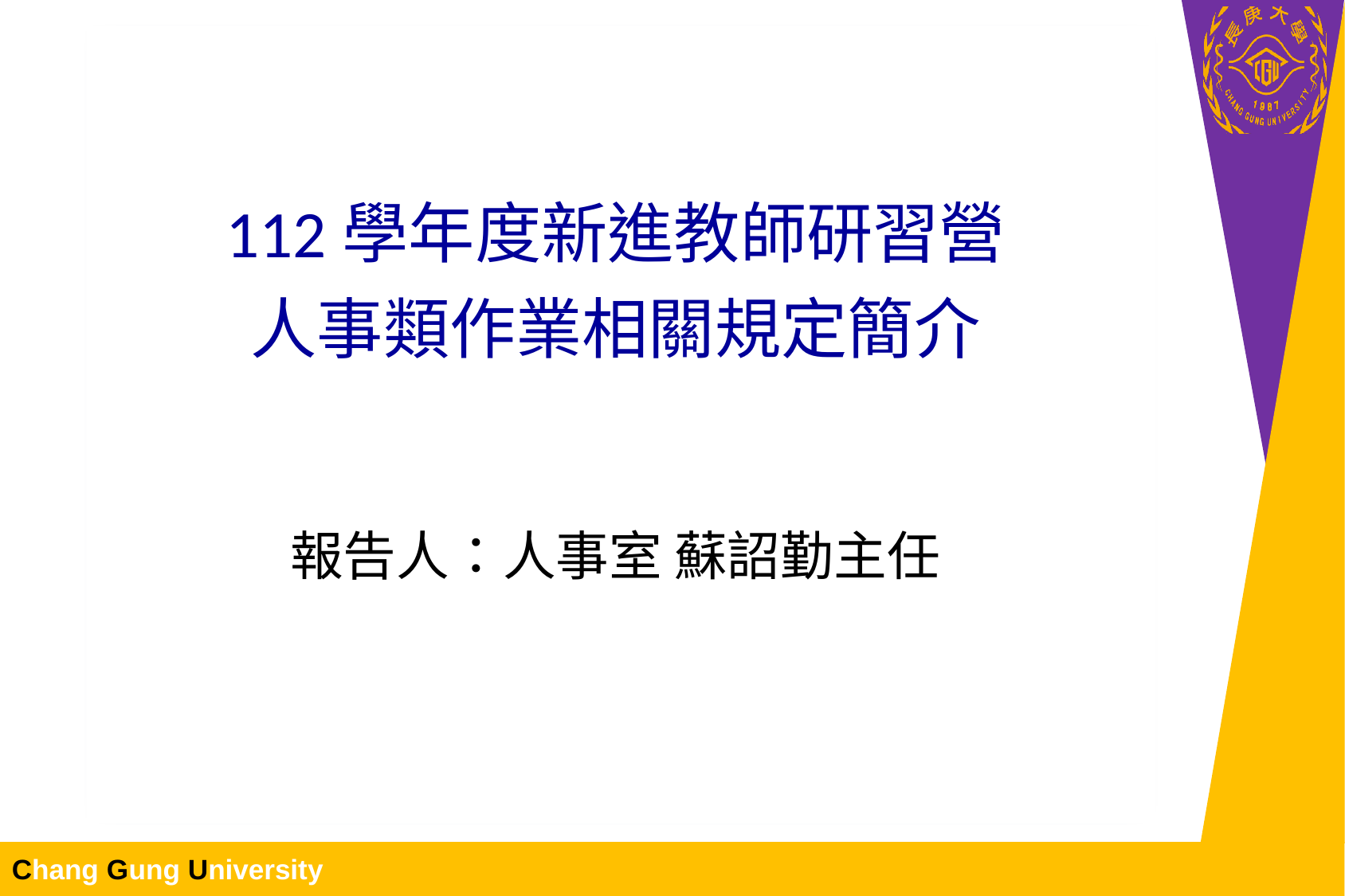

# 112學年度新進教師研習營 人事類作業相關規定簡介
報告人：人事室 蘇詔勤主任